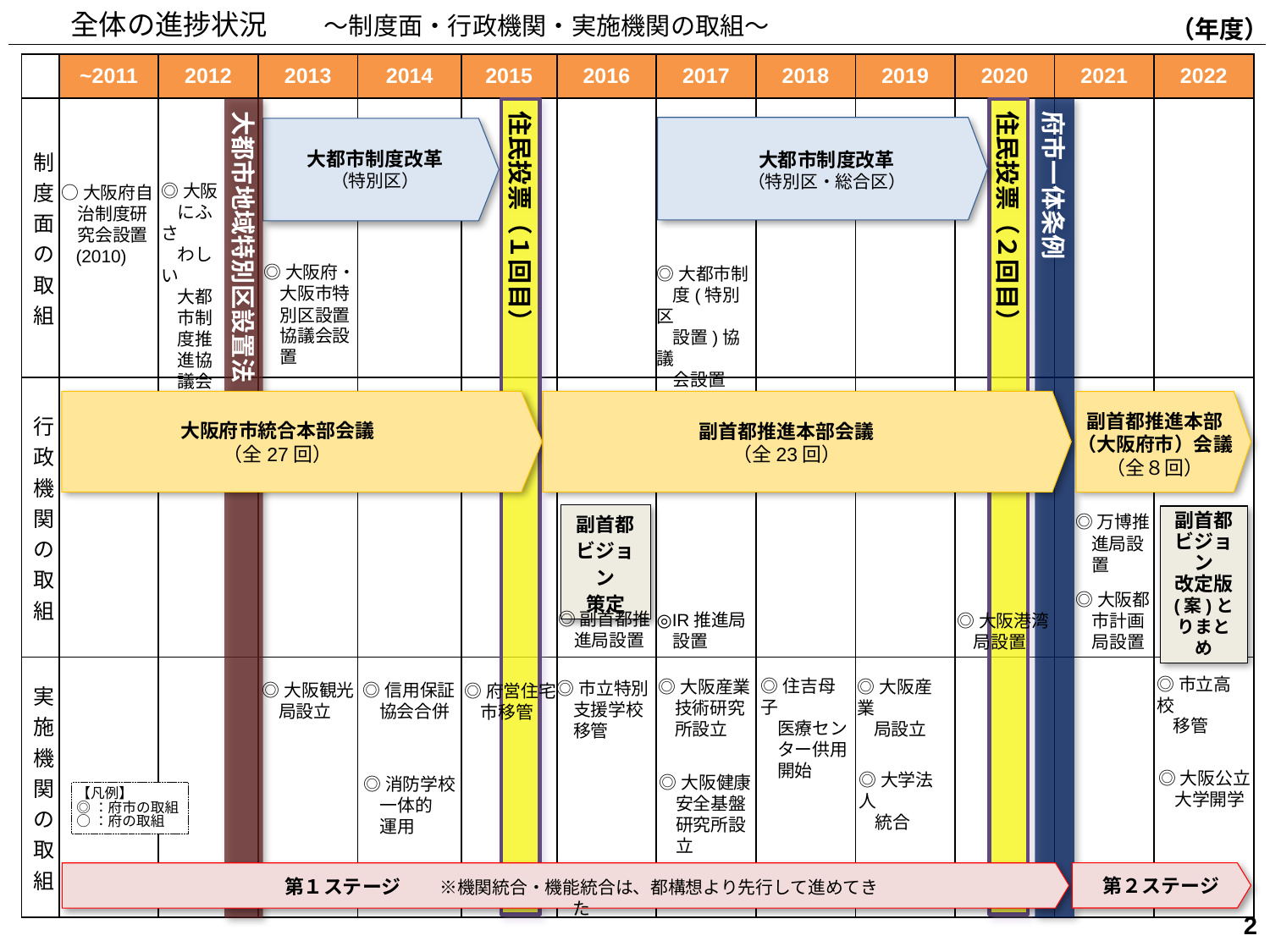

全体の進捗状況　　～制度面・行政機関・実施機関の取組～
（年度）
|  | ~2011 | 2012 | 2013 | 2014 | 2015 | 2016 | 2017 | 2018 | 2019 | 2020 | 2021 | 2022 |
| --- | --- | --- | --- | --- | --- | --- | --- | --- | --- | --- | --- | --- |
| 制度面の取組 |  |  |  |  |  |  |  |  |  |  |  |  |
| 行政機関の取組 |  |  |  |  |  |  |  |  |  |  |  |  |
| 実施機関の取組 |  |  |  |  |  |  |  |  |  |  |  |  |
府市一体条例
大都市地域特別区設置法
住民投票（２回目）
住民投票（１回目）

大都市制度改革
（特別区）
大都市制度改革
（特別区・総合区）
◎大阪
   にふさ
   わしい
   大都
   市制
   度推
   進協
   議会
   設置
○大阪府自
   治制度研
   究会設置
   (2010)
◎大阪府・
   大阪市特
   別区設置
   協議会設
   置
◎大都市制
   度(特別区
   設置)協議
   会設置

副首都推進本部
（大阪府市）会議
（全８回）
大阪府市統合本部会議
（全27回）
副首都推進本部会議
（全23回）
副首都
ビジョン
策定
副首都
ビジョン
改定版
(案)とりまとめ
◎万博推
   進局設
   置
◎大阪都
   市計画
   局設置
◎副首都推
   進局設置
◎IR推進局
   設置
◎大阪港湾
   局設置
◎市立高校
   移管
◎大阪産業
   技術研究
   所設立
◎住吉母子
   医療セン
   ター供用
   開始
◎大阪産業
   局設立
◎市立特別
   支援学校
   移管
◎大阪観光
   局設立
◎信用保証
   協会合併
◎府営住宅
   市移管
◎大阪公立
   大学開学
◎大学法人
   統合
◎大阪健康
   安全基盤
   研究所設
   立
◎消防学校
   一体的
   運用
【凡例】
◎：府市の取組
○：府の取組

第２ステージ
第１ステージ　　※機関統合・機能統合は、都構想より先行して進めてきた
2